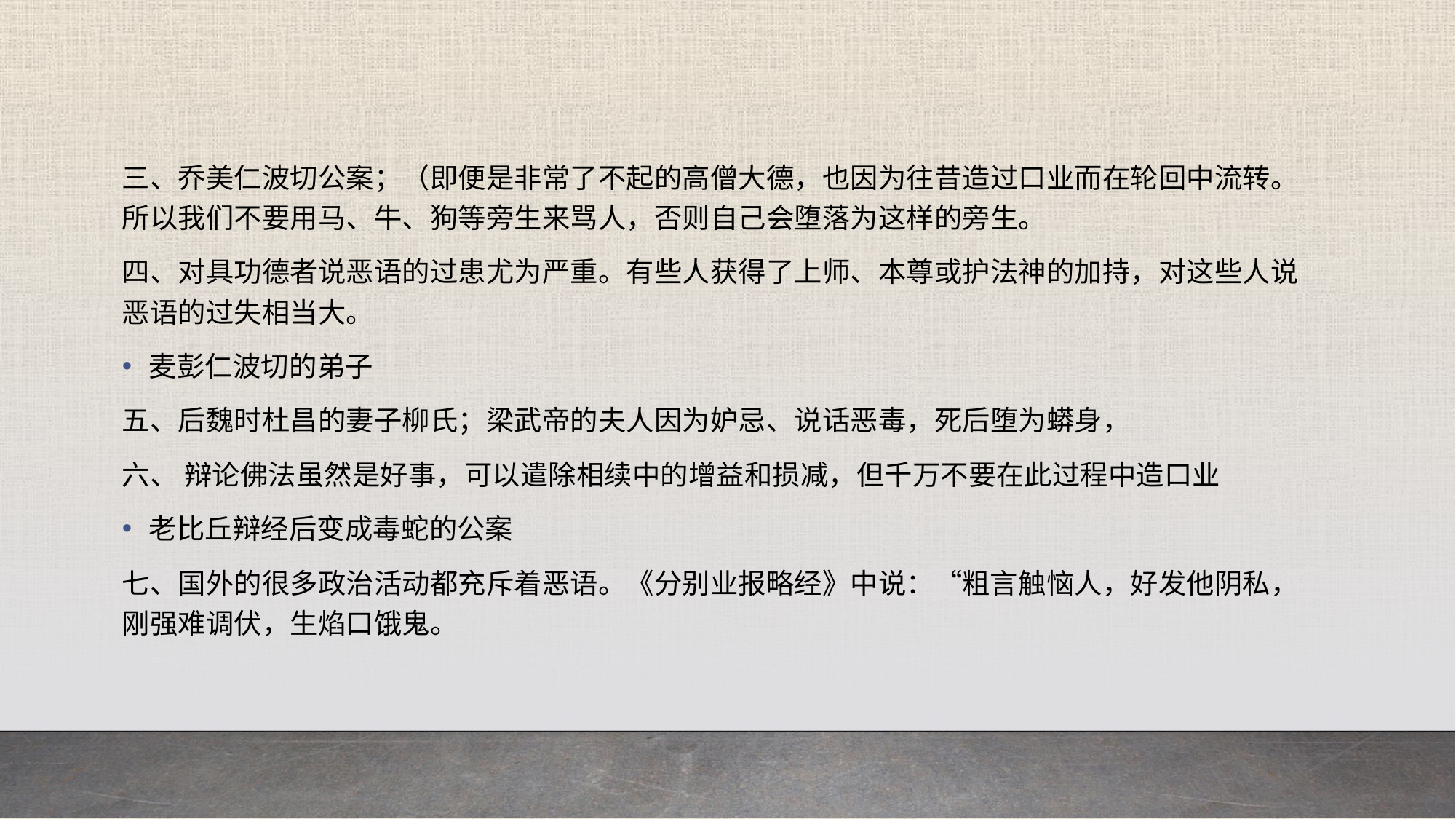

三、乔美仁波切公案；（即便是非常了不起的高僧大德，也因为往昔造过口业而在轮回中流转。所以我们不要用马、牛、狗等旁生来骂人，否则自己会堕落为这样的旁生。
四、对具功德者说恶语的过患尤为严重。有些人获得了上师、本尊或护法神的加持，对这些人说恶语的过失相当大。
麦彭仁波切的弟子
五、后魏时杜昌的妻子柳氏；梁武帝的夫人因为妒忌、说话恶毒，死后堕为蟒身，
六、 辩论佛法虽然是好事，可以遣除相续中的增益和损减，但千万不要在此过程中造口业
老比丘辩经后变成毒蛇的公案
七、国外的很多政治活动都充斥着恶语。《分别业报略经》中说：“粗言触恼人，好发他阴私，刚强难调伏，生焰口饿鬼。